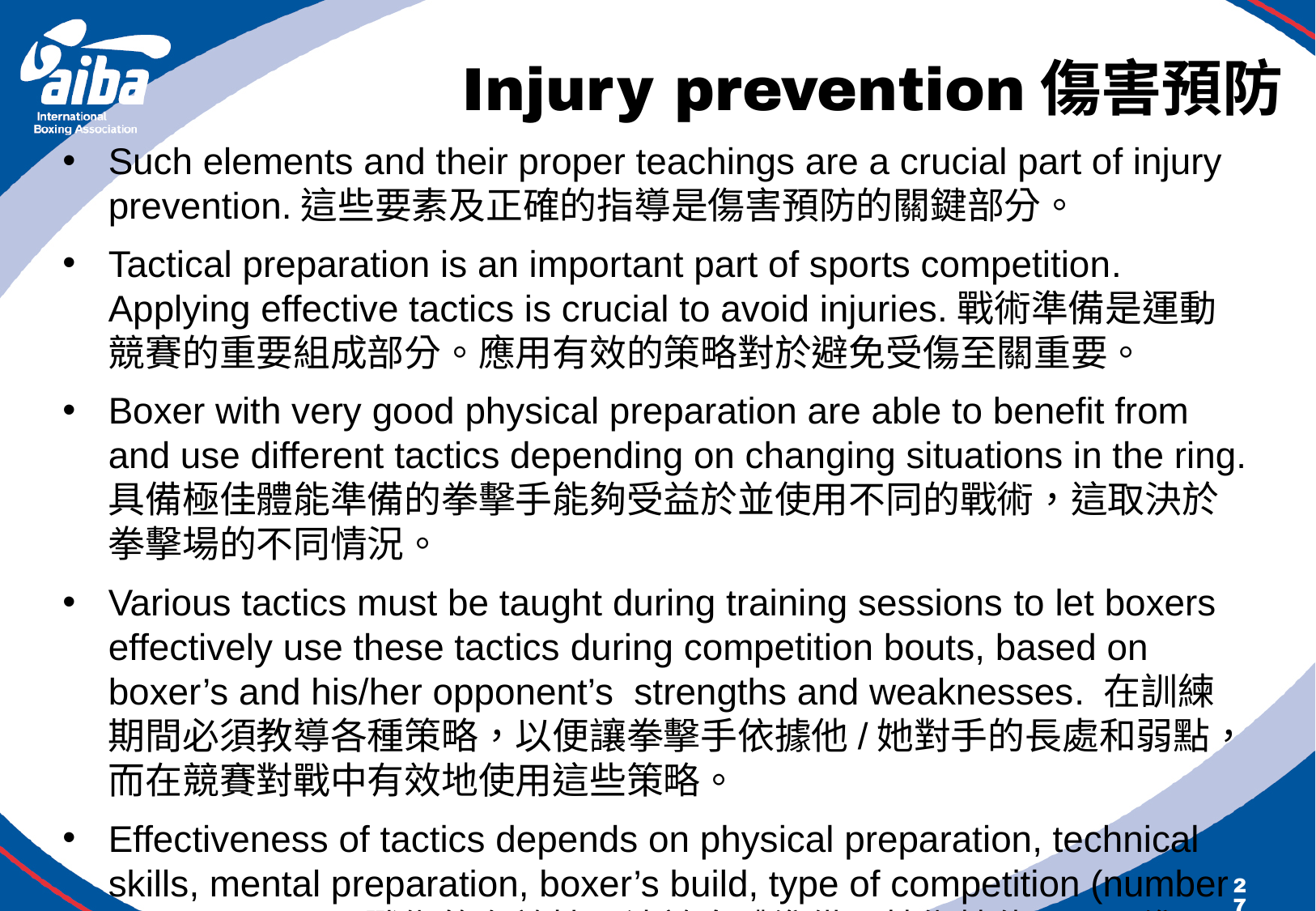

# Injury prevention傷害預防
Such elements and their proper teachings are a crucial part of injury prevention.這些要素及正確的指導是傷害預防的關鍵部分。
Tactical preparation is an important part of sports competition. Applying effective tactics is crucial to avoid injuries.戰術準備是運動競賽的重要組成部分。應用有效的策略對於避免受傷至關重要。
Boxer with very good physical preparation are able to benefit from and use different tactics depending on changing situations in the ring.具備極佳體能準備的拳擊手能夠受益於並使用不同的戰術，這取決於拳擊場的不同情況。
Various tactics must be taught during training sessions to let boxers effectively use these tactics during competition bouts, based on boxer’s and his/her opponent’s  strengths and weaknesses. 在訓練期間必須教導各種策略，以便讓拳擊手依據他/她對手的長處和弱點，而在競賽對戰中有效地使用這些策略。
Effectiveness of tactics depends on physical preparation, technical skills, mental preparation, boxer’s build, type of competition (number of rounds) etc. 戰術的有效性取決於身體準備、技術技能、心理準備、拳擊手的體隔、比賽類型（回合次數）等。
278